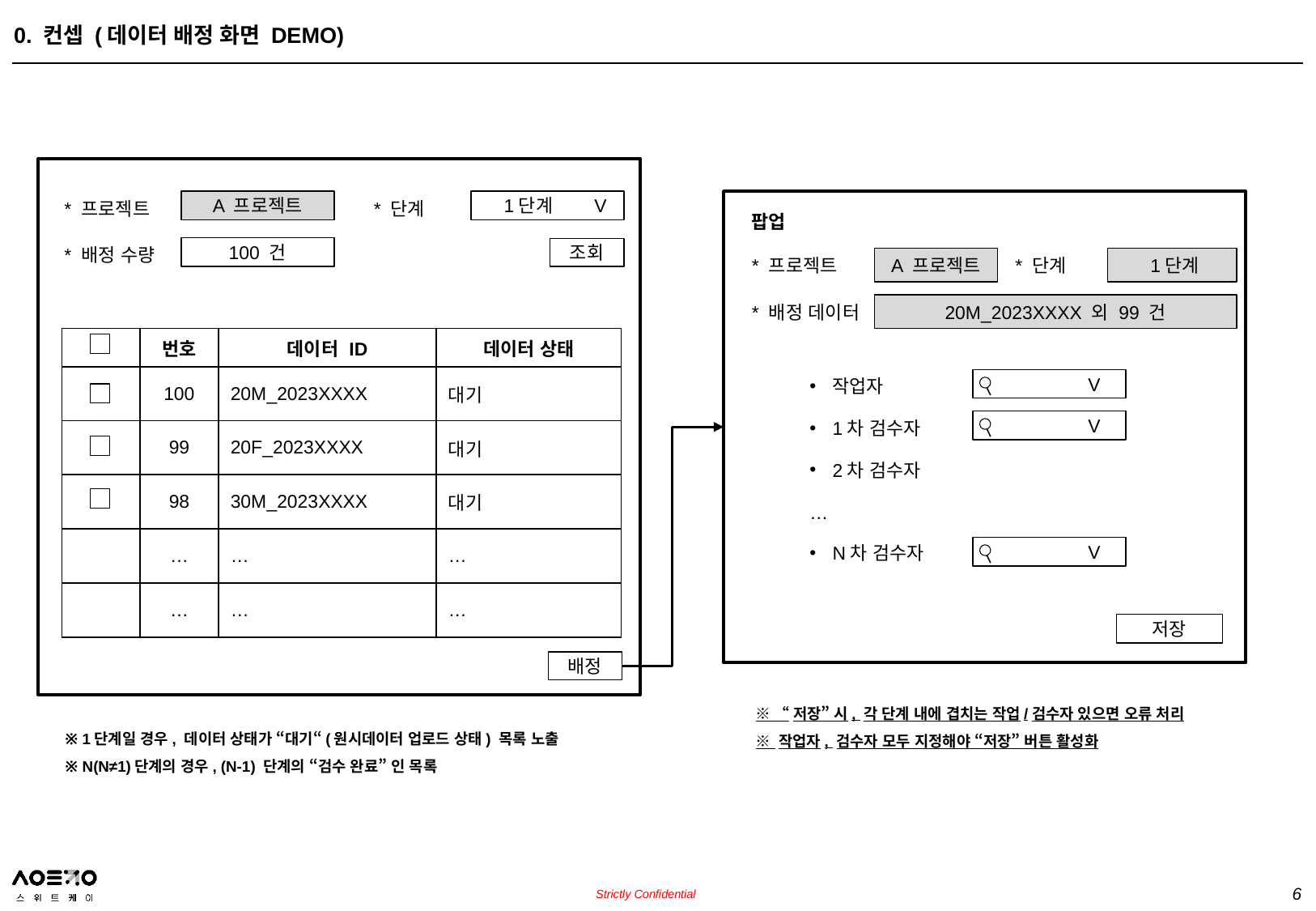

0. 컨셉 (데이터 배정 화면 DEMO)

* 프로젝트
A 프로젝트
* 단계
   1단계       V

팝업
* 배정 수량
100 건
조회
A 프로젝트
 1단계
* 프로젝트
* 단계
* 배정 데이터
20M_2023XXXX 외 99 건
|  | 번호 | 데이터 ID | 데이터 상태 |
| --- | --- | --- | --- |
|  | 100 | 20M\_2023XXXX | 대기 |
|  | 99 | 20F\_2023XXXX | 대기 |
|  | 98 | 30M\_2023XXXX | 대기 |
|  | … | … | … |
|  | … | … | … |

작업자
                 V

1차 검수자
                 V

2차 검수자

…
N차 검수자
                 V

저장
배정
※ “저장” 시, 각 단계 내에 겹치는 작업/검수자 있으면 오류 처리
※ 작업자, 검수자 모두 지정해야 “저장” 버튼 활성화
※ 1단계일 경우, 데이터 상태가 “대기“(원시데이터 업로드 상태) 목록 노출
※ N(N≠1)단계의 경우, (N-1) 단계의 “검수 완료” 인 목록